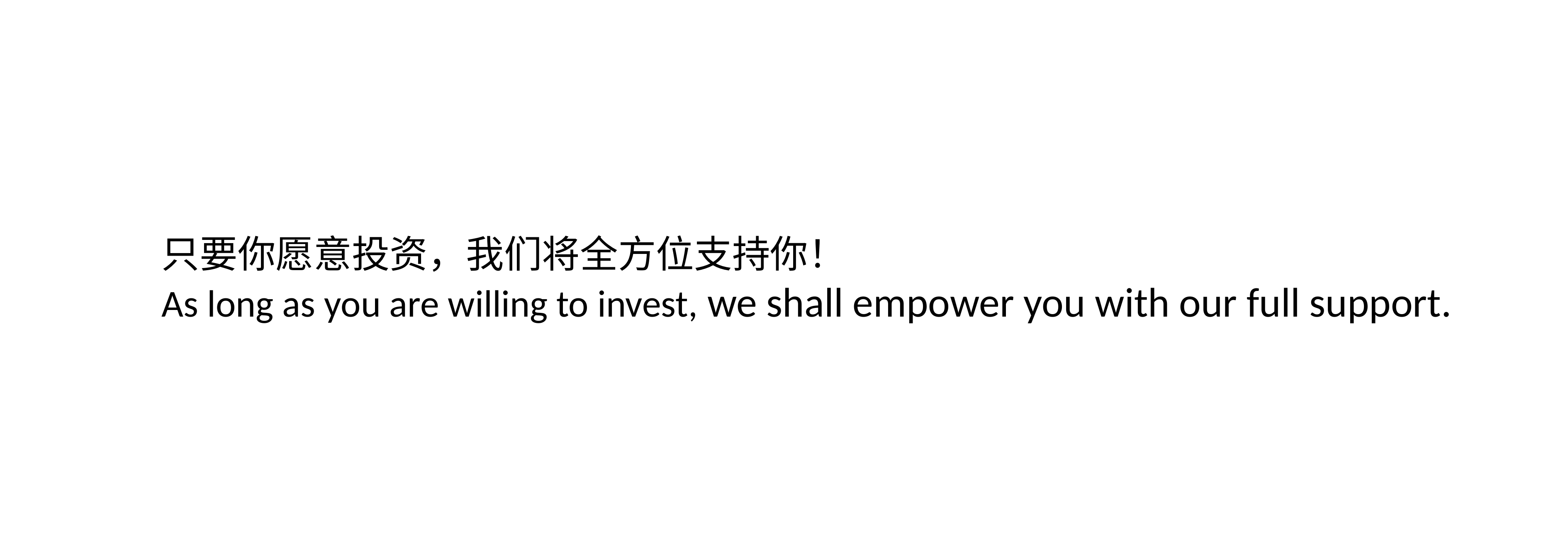

只要你愿意投资，我们将全方位支持你！
As long as you are willing to invest, we shall empower you with our full support.